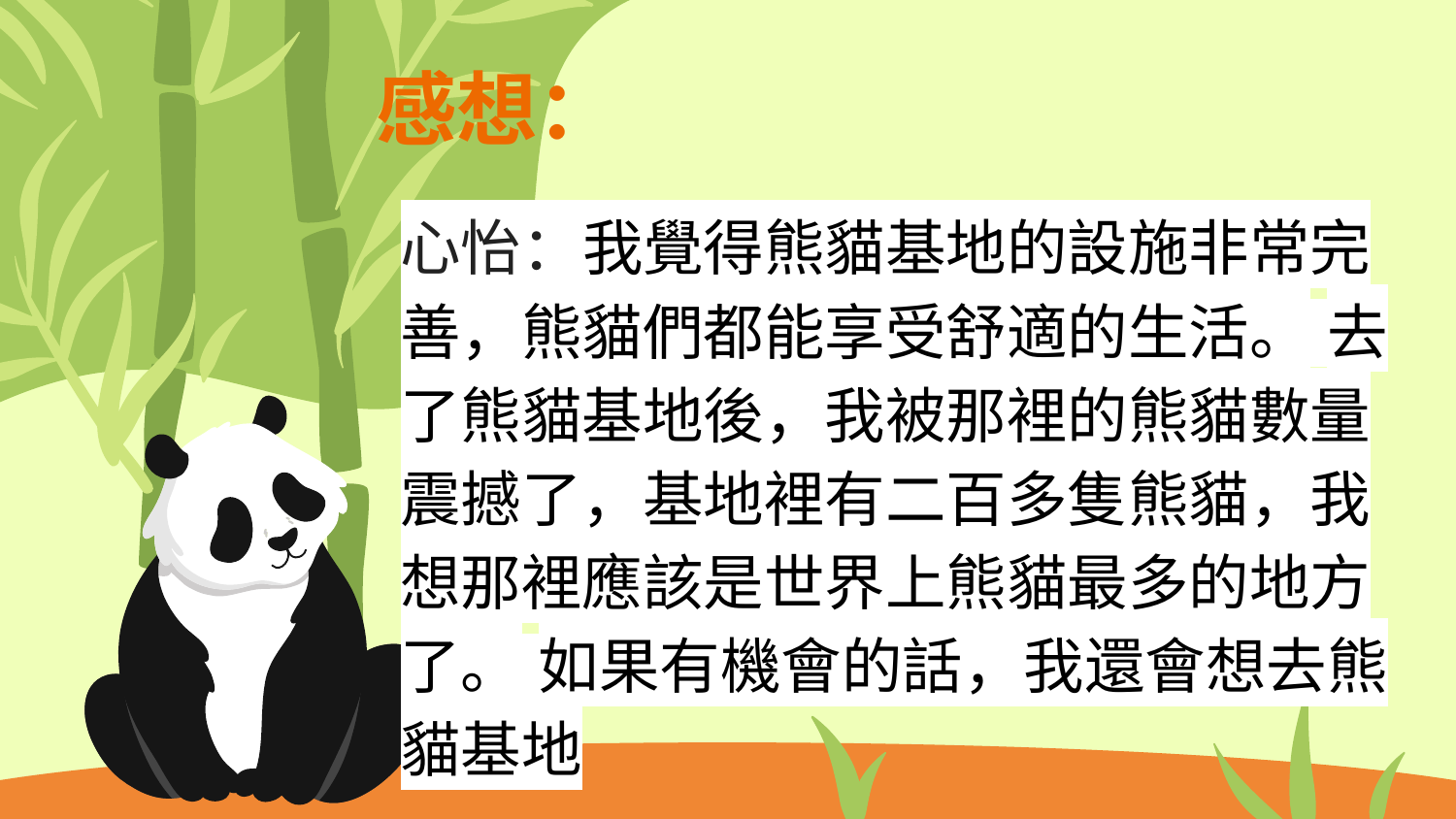

感想：
心怡：我覺得熊貓基地的設施非常完善，熊貓們都能享受舒適的生活。 去了熊貓基地後，我被那裡的熊貓數量震撼了，基地裡有二百多隻熊貓，我想那裡應該是世界上熊貓最多的地方了。 如果有機會的話，我還會想去熊貓基地